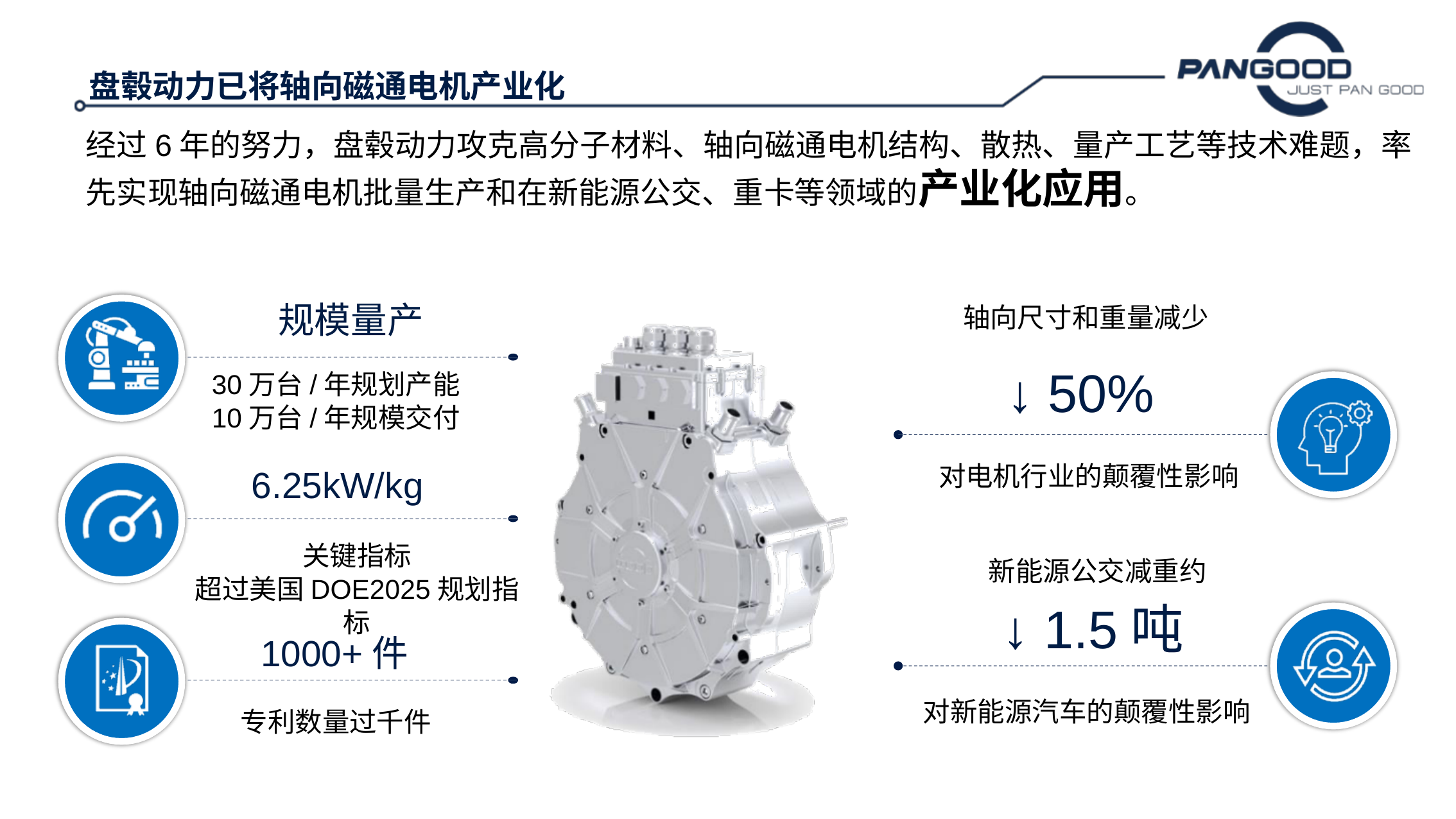

盘毂动力已将轴向磁通电机产业化
经过6年的努力，盘毂动力攻克高分子材料、轴向磁通电机结构、散热、量产工艺等技术难题，率先实现轴向磁通电机批量生产和在新能源公交、重卡等领域的产业化应用。

规模量产
轴向尺寸和重量减少

↓ 50%
30万台/年规划产能
10万台/年规模交付

对电机行业的颠覆性影响
6.25kW/kg

关键指标
超过美国DOE2025规划指标

新能源公交减重约
↓ 1.5吨

1000+件

对新能源汽车的颠覆性影响
专利数量过千件